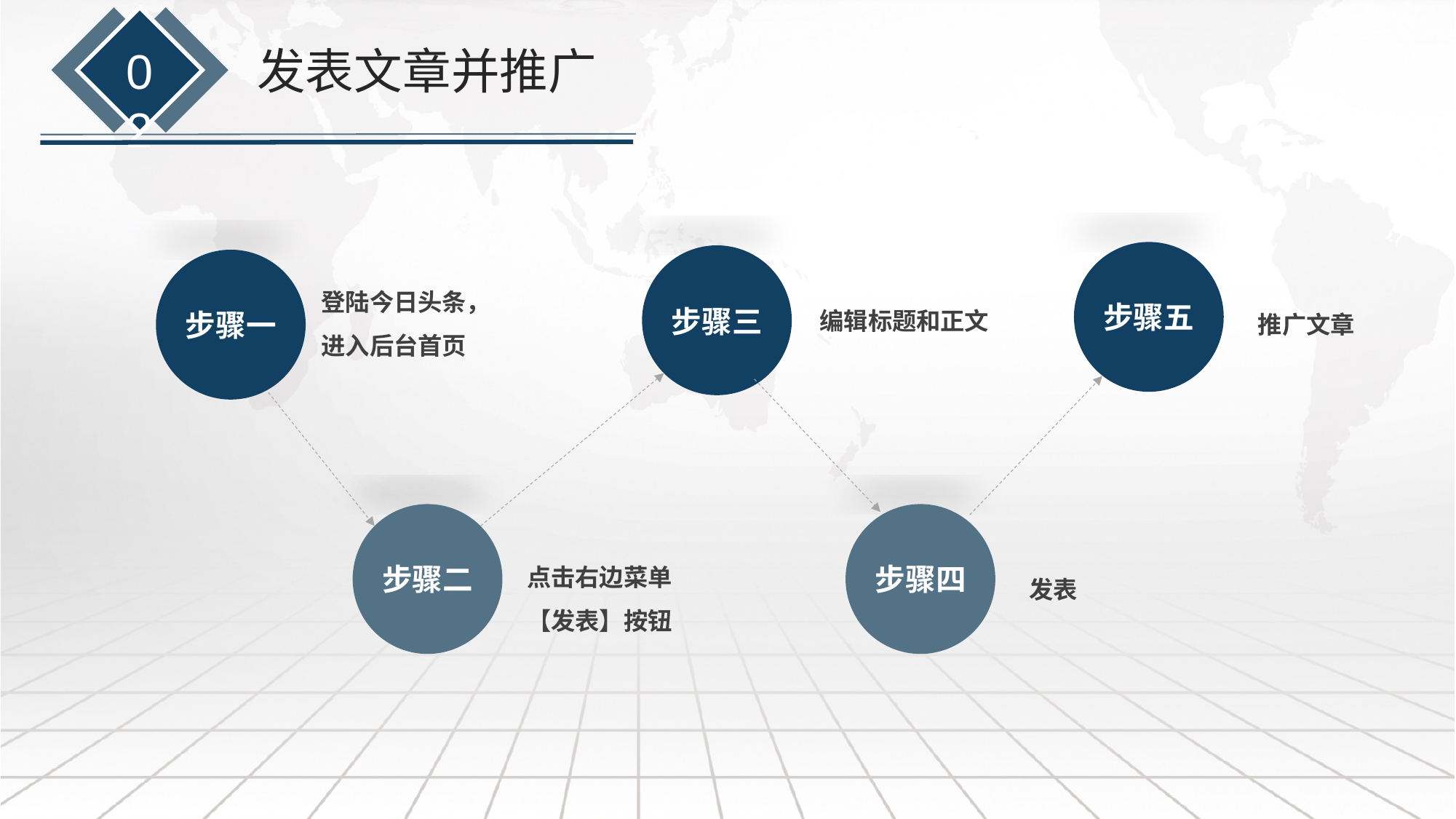

02
发表文章并推广

登陆今日头条，进入后台首页
编辑标题和正文
推广文章
步骤五
步骤三
步骤一

点击右边菜单【发表】按钮
步骤二
发表
步骤四